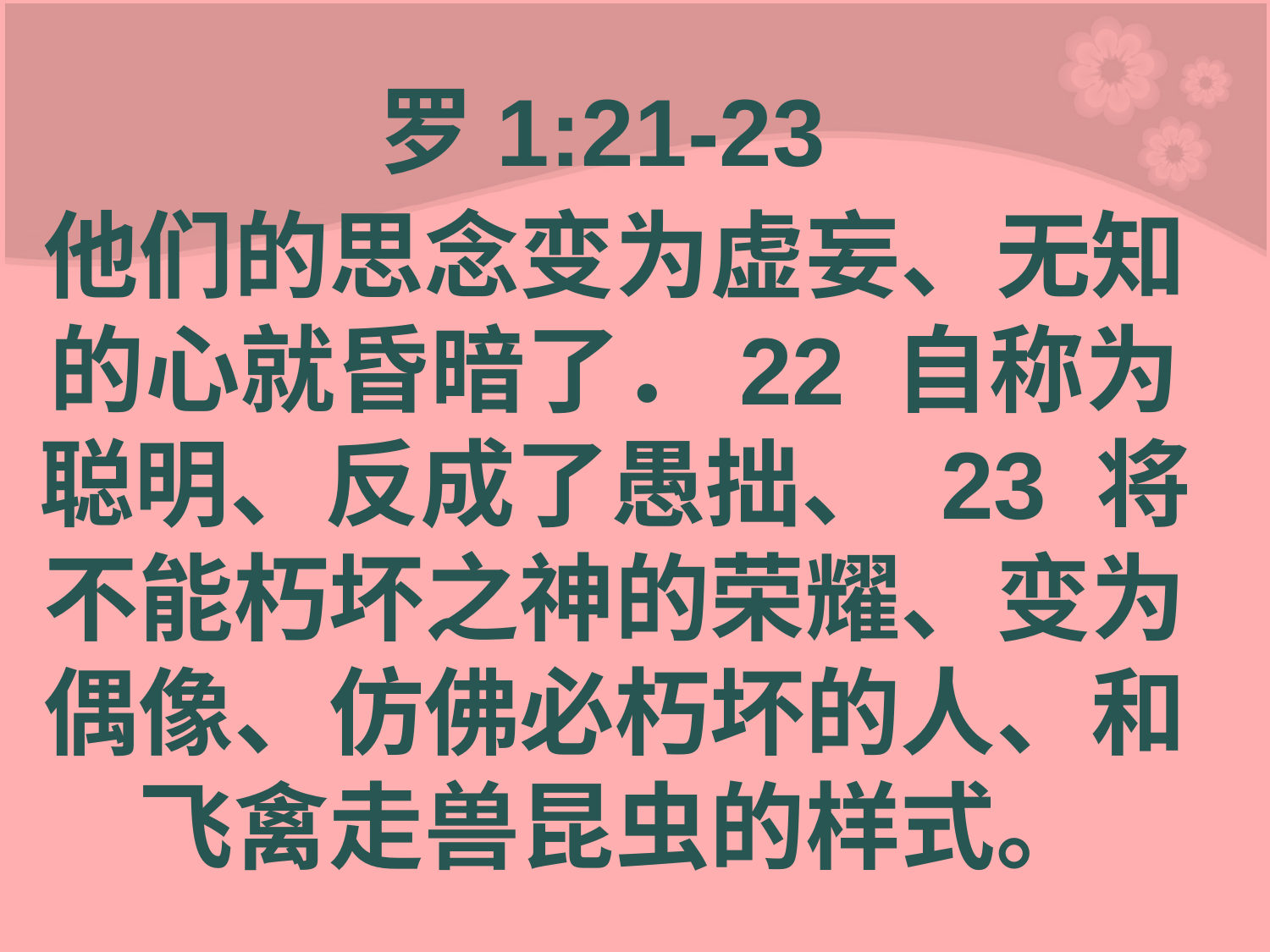

罗1:21-23
他们的思念变为虚妄、无知的心就昏暗了．22 自称为聪明、反成了愚拙、 23 将不能朽坏之神的荣耀、变为偶像、仿佛必朽坏的人、和飞禽走兽昆虫的样式。